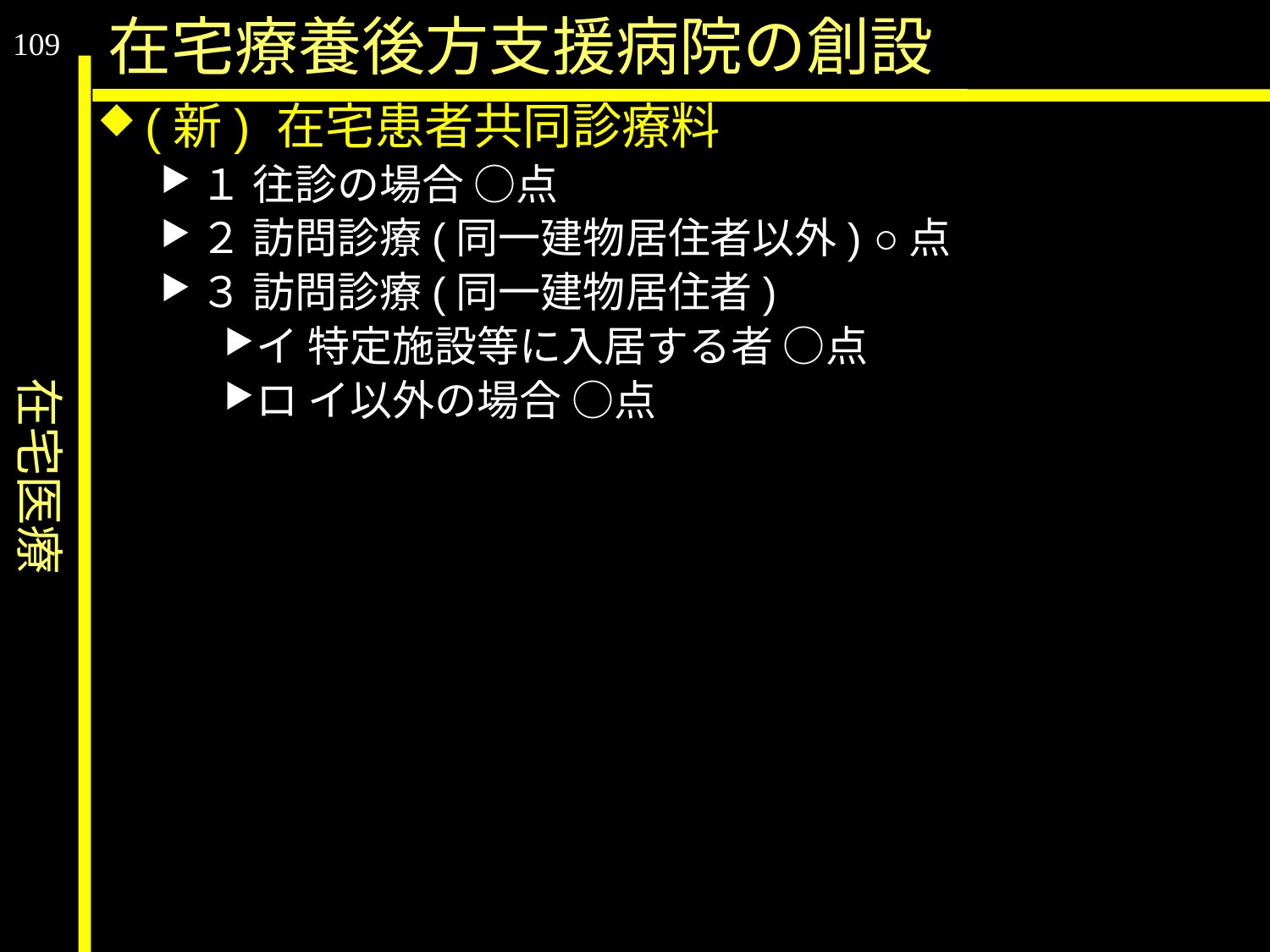

在宅医療
在宅療養後方支援病院の創設
109

(新) 在宅患者共同診療料
１ 往診の場合 ○点
２ 訪問診療(同一建物居住者以外) ○点
３ 訪問診療(同一建物居住者)
イ 特定施設等に入居する者 ○点
ロ イ以外の場合 ○点